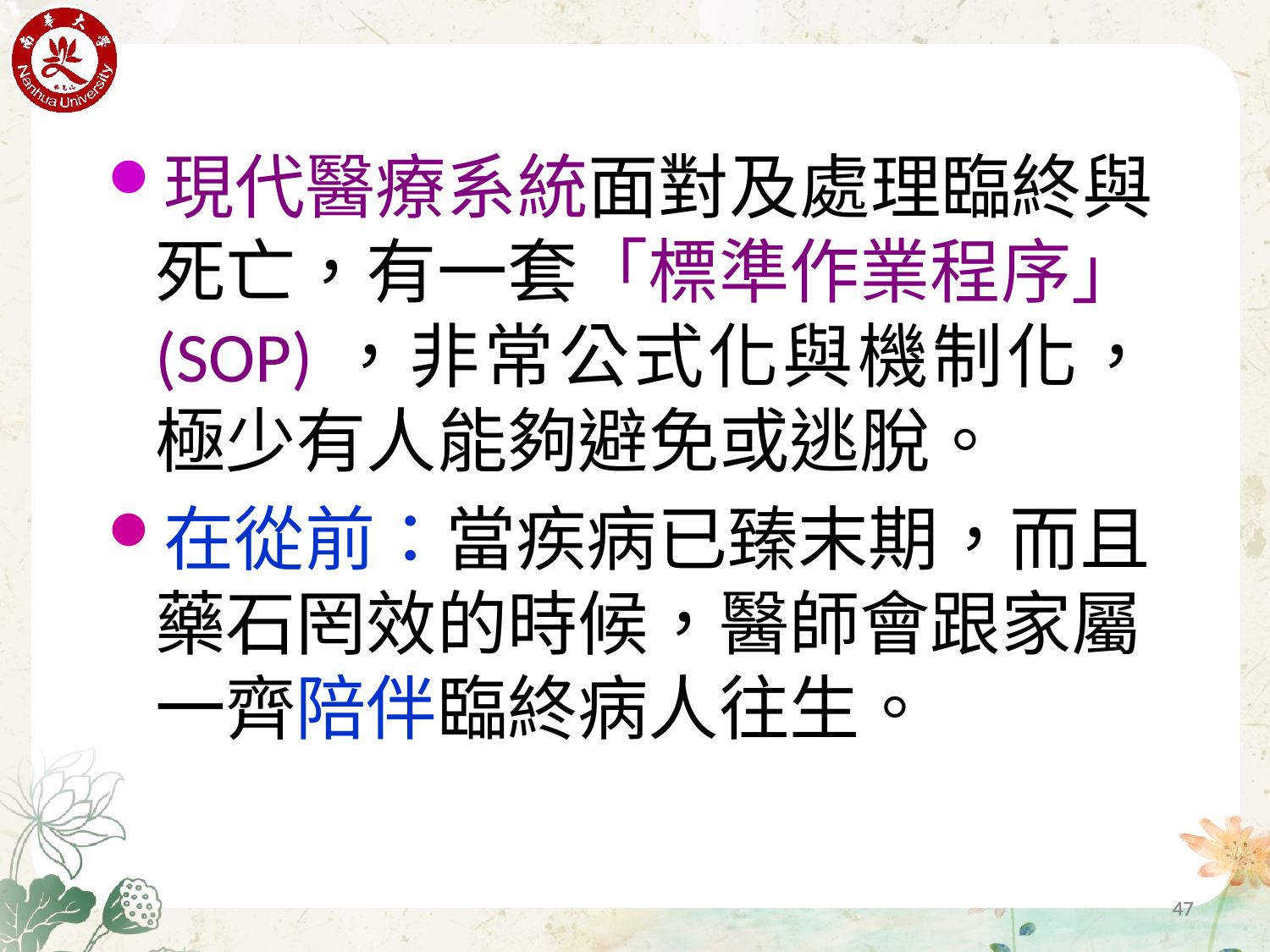

現代醫療系統面對及處理臨終與死亡，有一套「標準作業程序」(SOP)，非常公式化與機制化，極少有人能夠避免或逃脫。
在從前：當疾病已臻末期，而且藥石罔效的時候，醫師會跟家屬一齊陪伴臨終病人往生。
47
47
47